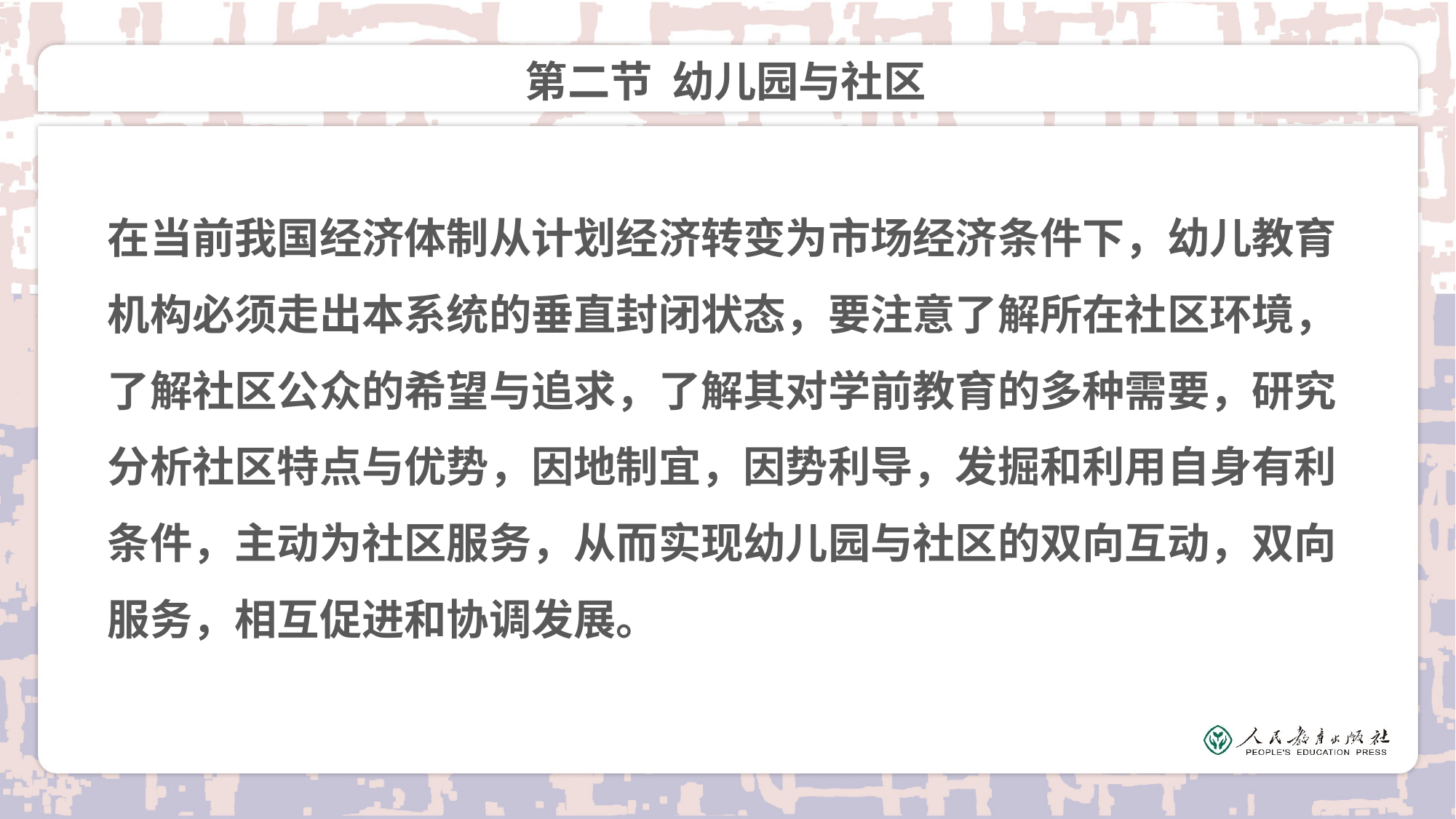

# 第二节  幼儿园与社区
在当前我国经济体制从计划经济转变为市场经济条件下，幼儿教育机构必须走出本系统的垂直封闭状态，要注意了解所在社区环境，了解社区公众的希望与追求，了解其对学前教育的多种需要，研究分析社区特点与优势，因地制宜，因势利导，发掘和利用自身有利条件，主动为社区服务，从而实现幼儿园与社区的双向互动，双向服务，相互促进和协调发展。